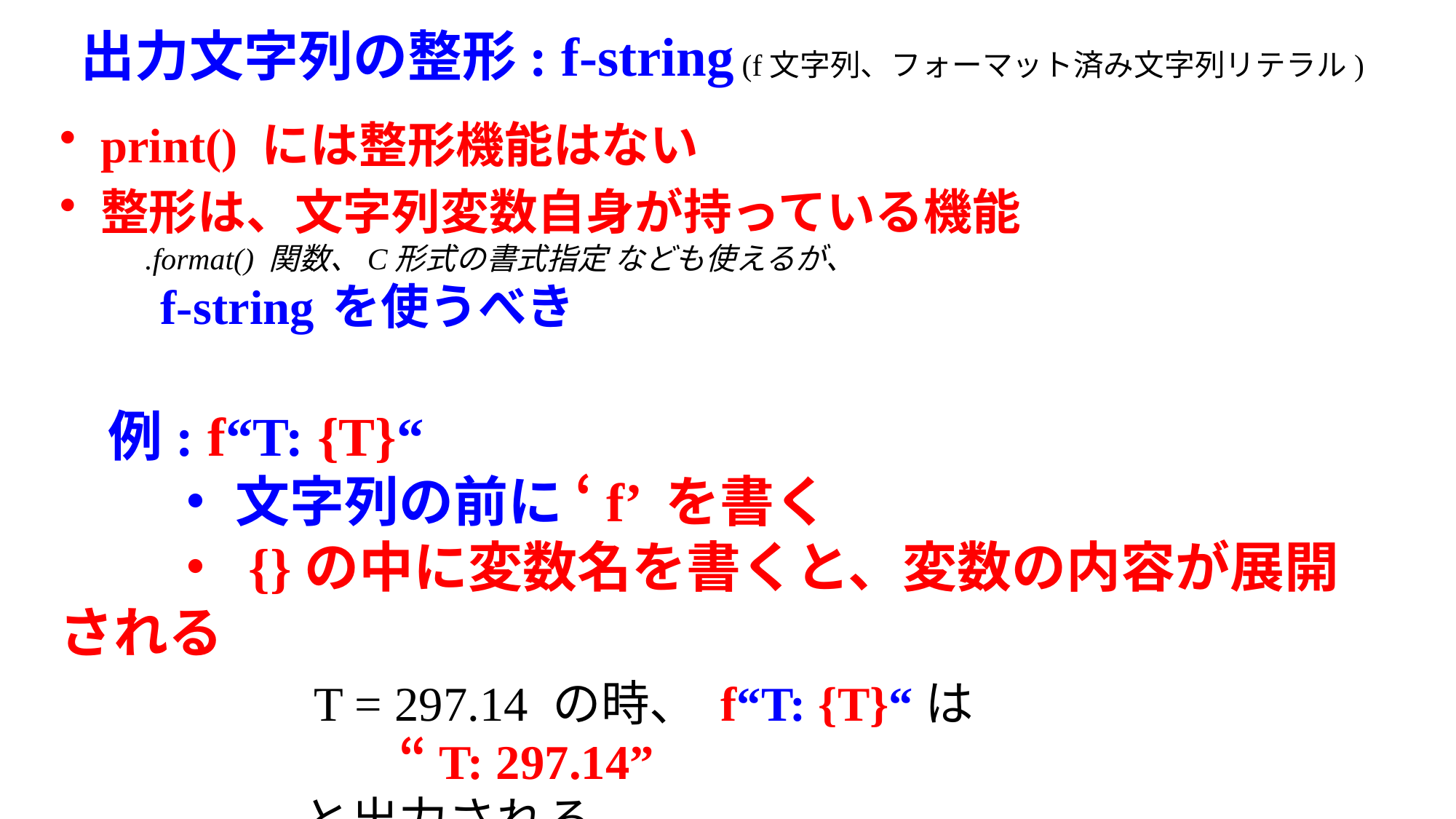

# 出力文字列の整形: f-string (f文字列、フォーマット済み文字列リテラル)
print() には整形機能はない
整形は、文字列変数自身が持っている機能
　 .format() 関数、C形式の書式指定 なども使えるが、
　f-string を使うべき
　例: f“T: {T}“
　　・ 文字列の前に ‘f’ を書く
　　・ {}の中に変数名を書くと、変数の内容が展開される
　　　　　T = 297.14 の時、 f“T: {T}“は
　　　　　　　“T: 297.14”
　　　　　と出力される